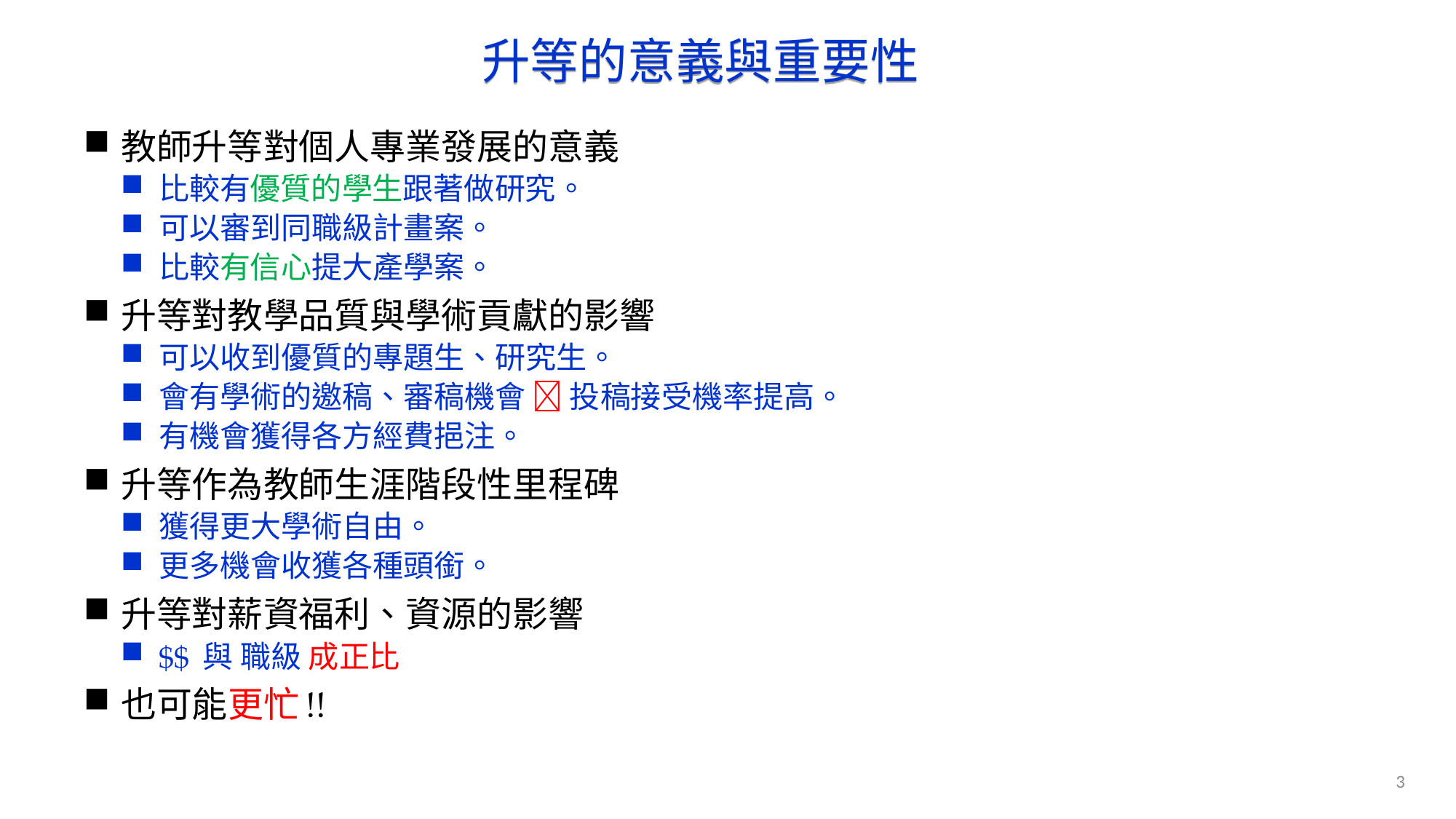

# 升等的意義與重要性
教師升等對個人專業發展的意義
比較有優質的學生跟著做研究。
可以審到同職級計畫案。
比較有信心提大產學案。
升等對教學品質與學術貢獻的影響
可以收到優質的專題生、研究生。
會有學術的邀稿、審稿機會 ≈ 投稿接受機率提高。
有機會獲得各方經費挹注。
升等作為教師生涯階段性里程碑
獲得更大學術自由。
更多機會收獲各種頭銜。
升等對薪資福利、資源的影響
$$ 與 職級 成正比
也可能更忙!!

3